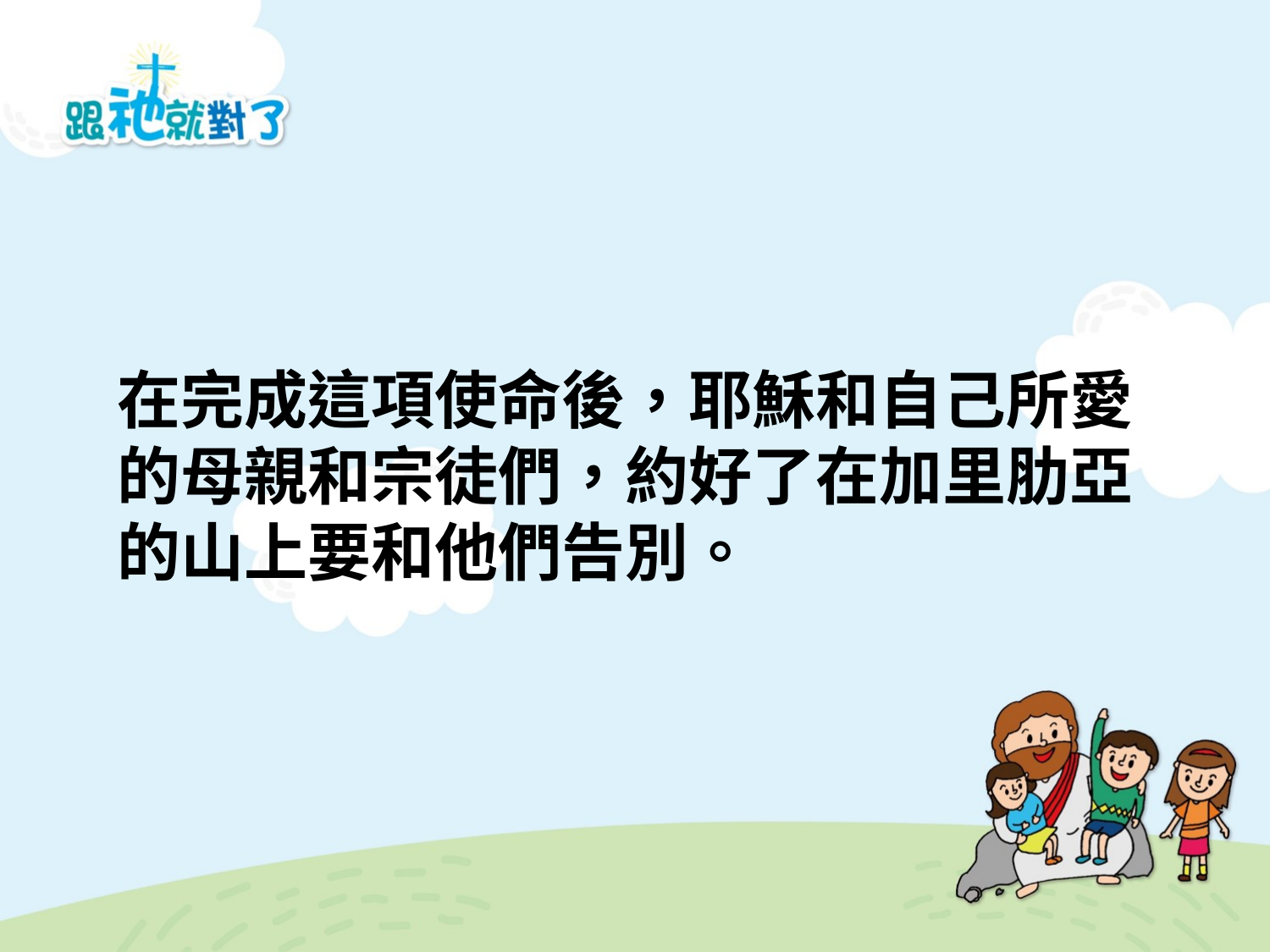

在完成這項使命後，耶穌和自己所愛的母親和宗徒們，約好了在加里肋亞的山上要和他們告別。